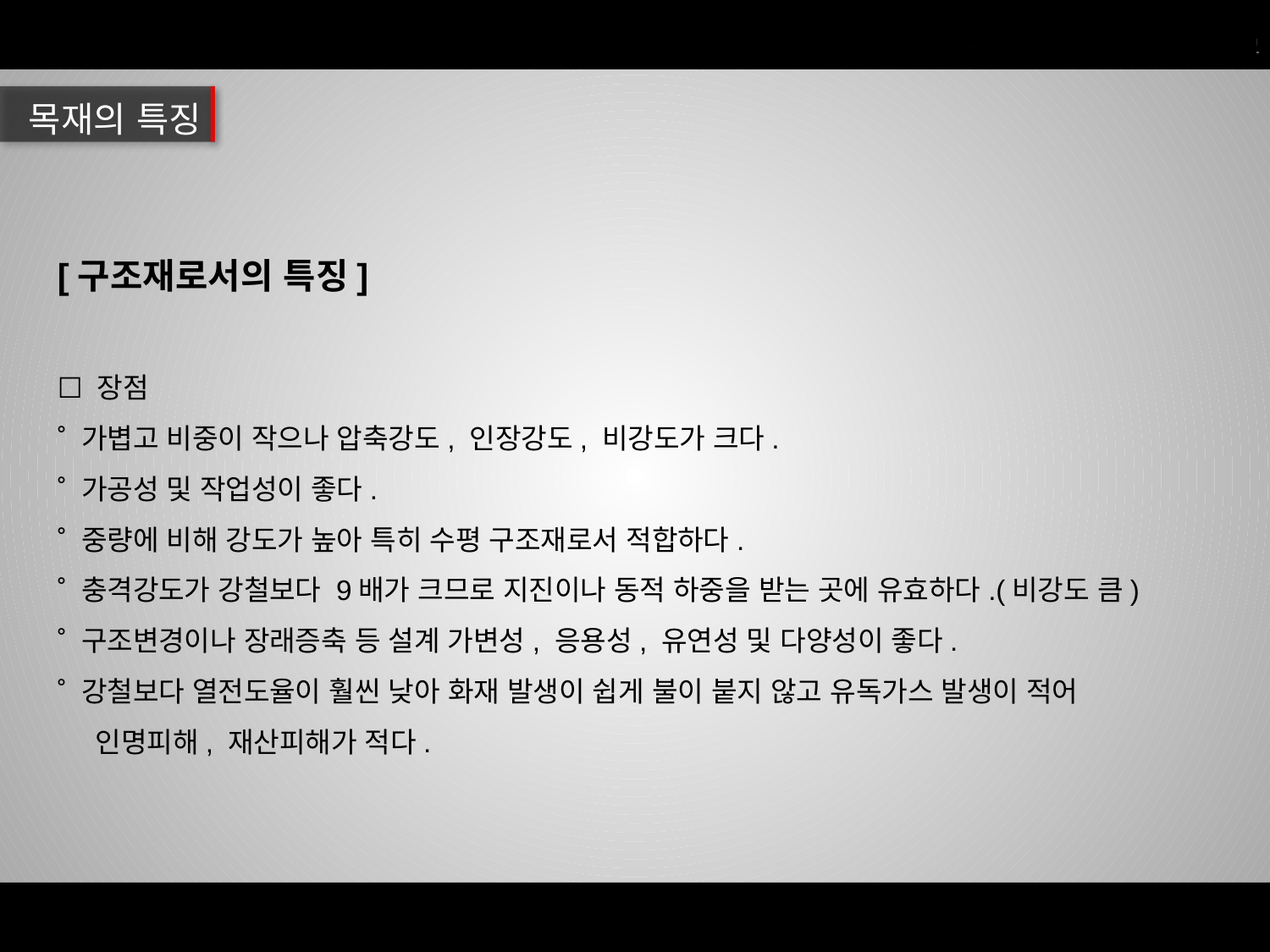

목재의 특징
[구조재로서의 특징]

☐ 장점
˚ 가볍고 비중이 작으나 압축강도, 인장강도, 비강도가 크다.
˚ 가공성 및 작업성이 좋다.
˚ 중량에 비해 강도가 높아 특히 수평 구조재로서 적합하다.
˚ 충격강도가 강철보다 9배가 크므로 지진이나 동적 하중을 받는 곳에 유효하다.(비강도 큼)
˚ 구조변경이나 장래증축 등 설계 가변성, 응용성, 유연성 및 다양성이 좋다.
˚ 강철보다 열전도율이 훨씬 낮아 화재 발생이 쉽게 불이 붙지 않고 유독가스 발생이 적어
    인명피해, 재산피해가 적다.